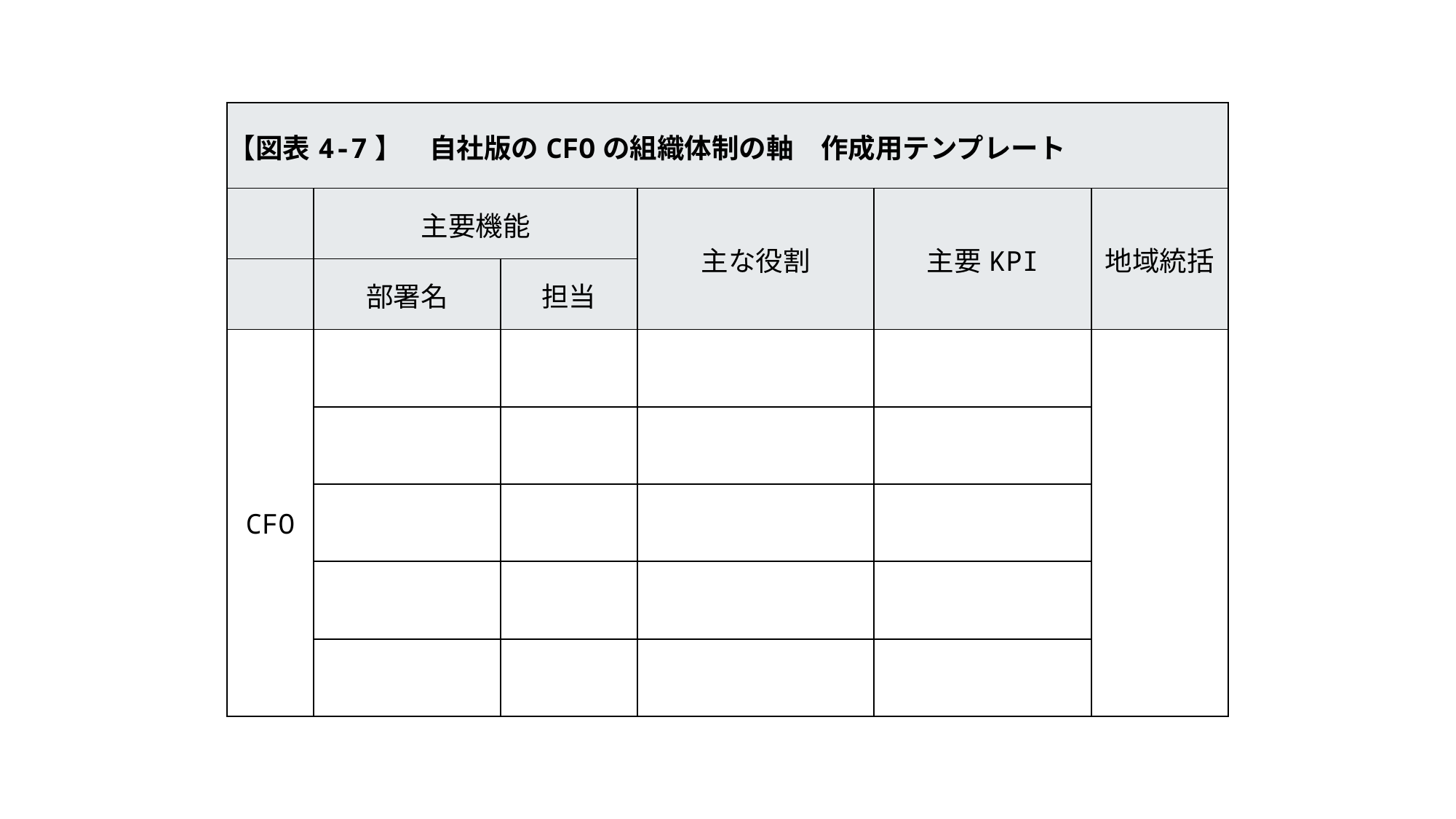

| 【図表4-7】　自社版のCFOの組織体制の軸　作成用テンプレート |  |  |  |  |  |
| --- | --- | --- | --- | --- | --- |
|  | 主要機能 |  | 主な役割 | 主要KPI | 地域統括 |
|  | 部署名 | 担当 |  |  |  |
| CFO |  |  |  |  |  |
|  |  |  |  |  |  |
|  |  |  |  |  |  |
|  |  |  |  |  |  |
|  |  |  |  |  |  |